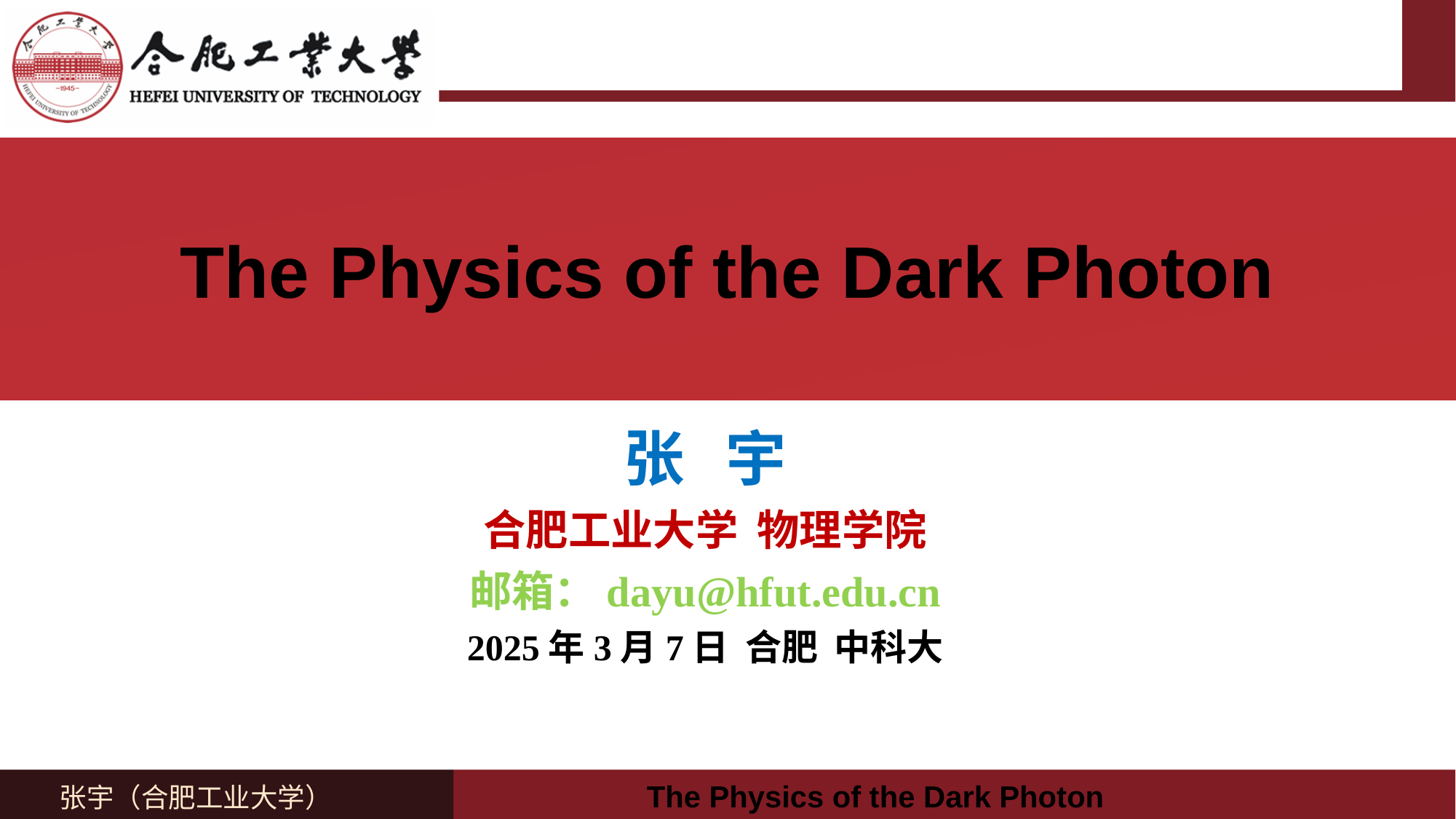

The Physics of the Dark Photon
张   宇
合肥工业大学  物理学院
邮箱：dayu@hfut.edu.cn
2025年3月7日  合肥  中科大